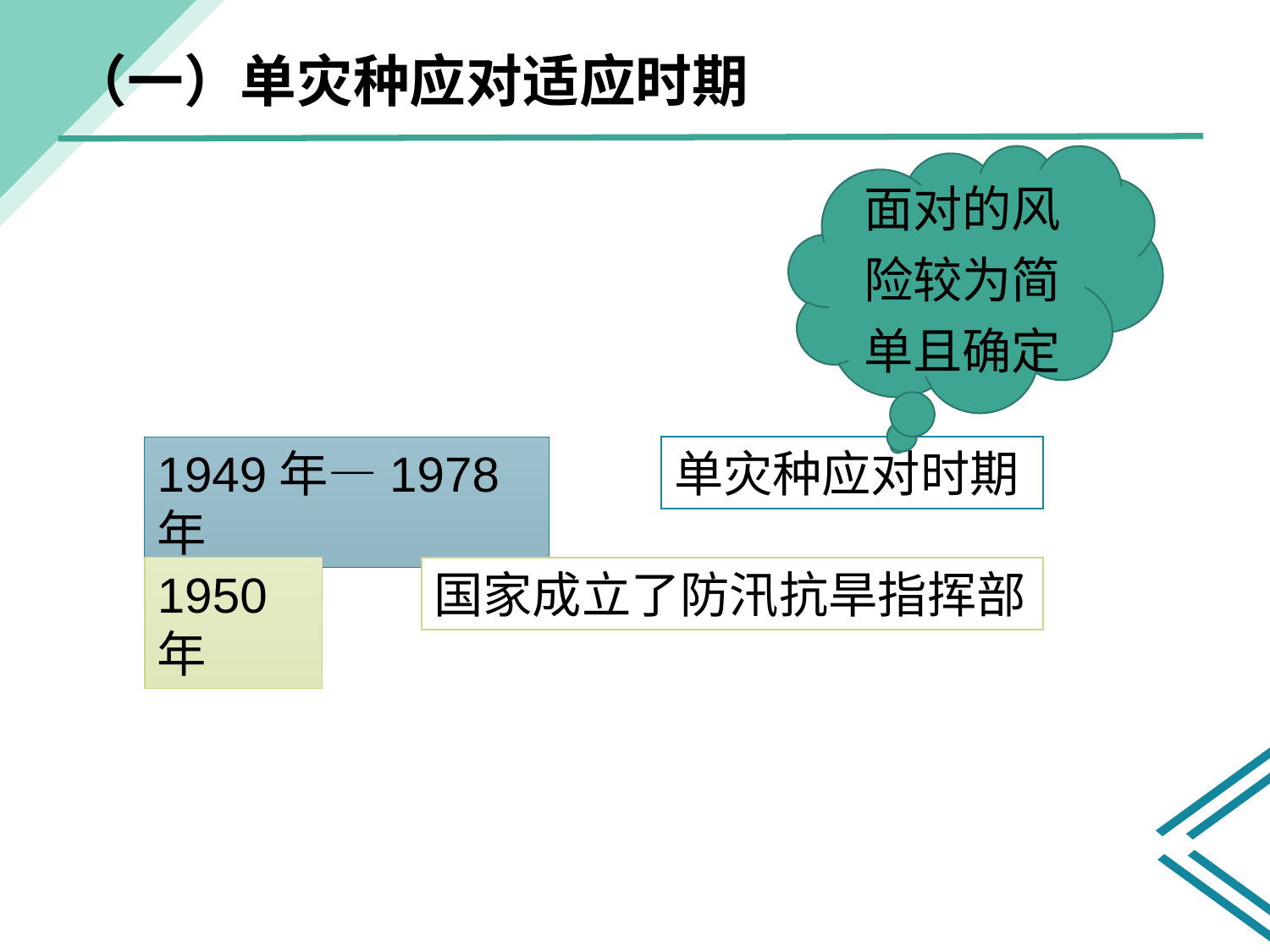

（一）单灾种应对适应时期
面对的风险较为简单且确定
1949年—1978年
单灾种应对时期
1950年
国家成立了防汛抗旱指挥部